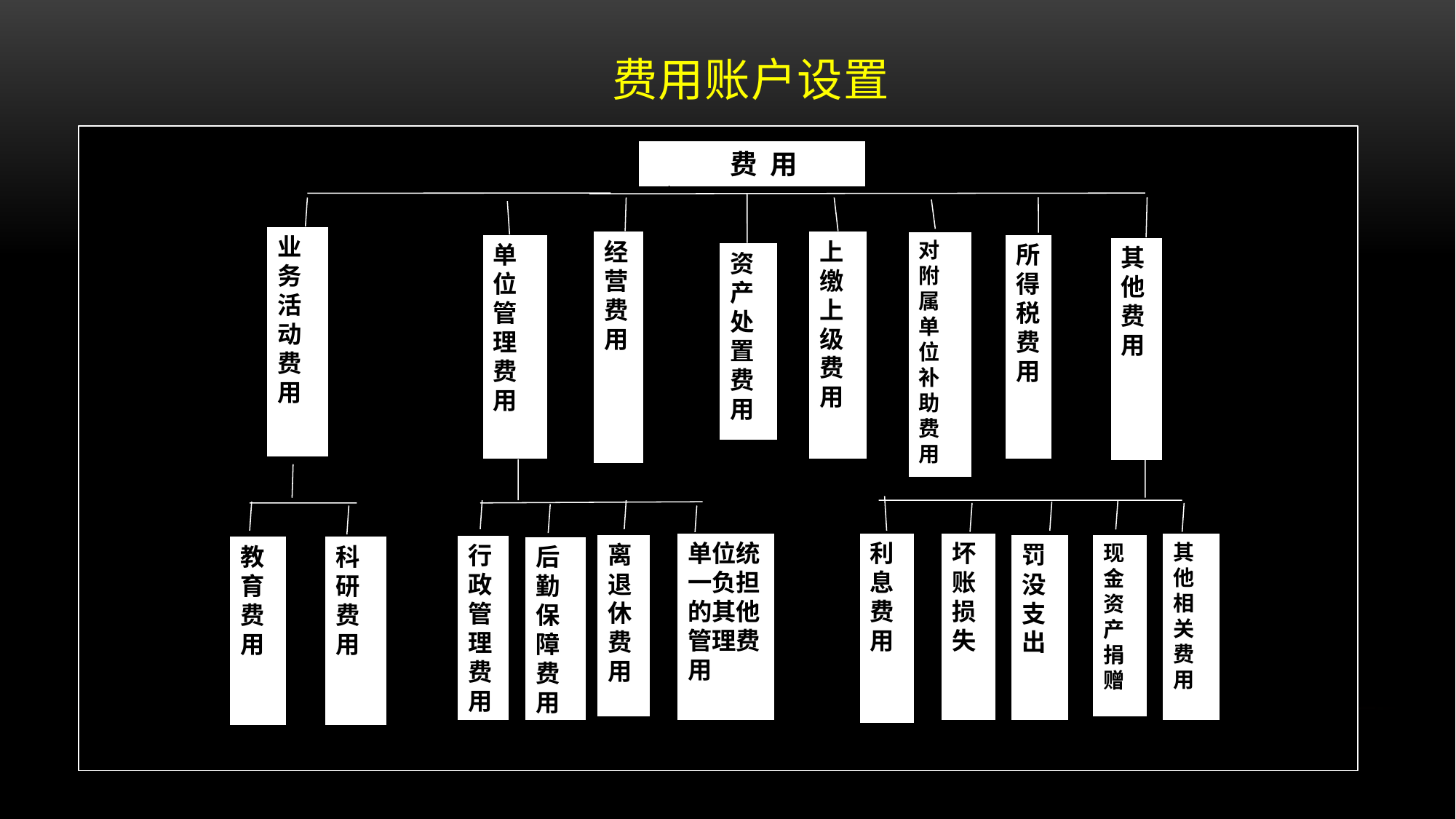

# 费用账户设置

费  用

业务活动费用
经营费用
上缴上级费用
对附属单位补助费用
单位管理费用
所得税费用
其他费用
资产处置费用

单位统一负担的其他管理费用
利息费用
坏账损失
其他相关费用
离退休费用
罚没支出
现金资产捐赠
行政管理费用
教育费用
科研费用

后勤保障费用
66